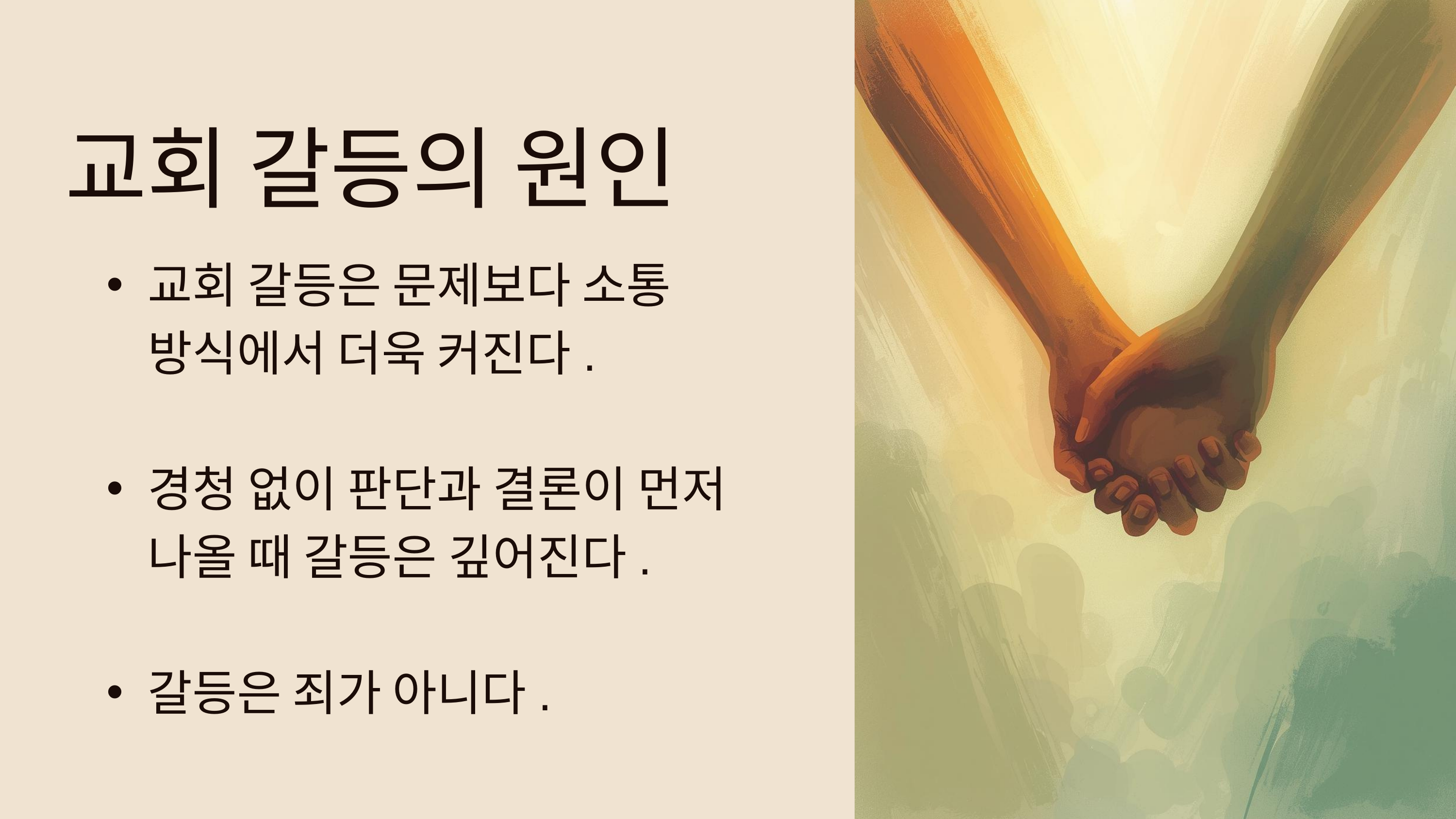

교회 갈등의 원인
교회 갈등은 문제보다 소통 방식에서 더욱 커진다.

경청 없이 판단과 결론이 먼저 나올 때 갈등은 깊어진다.

갈등은 죄가 아니다.